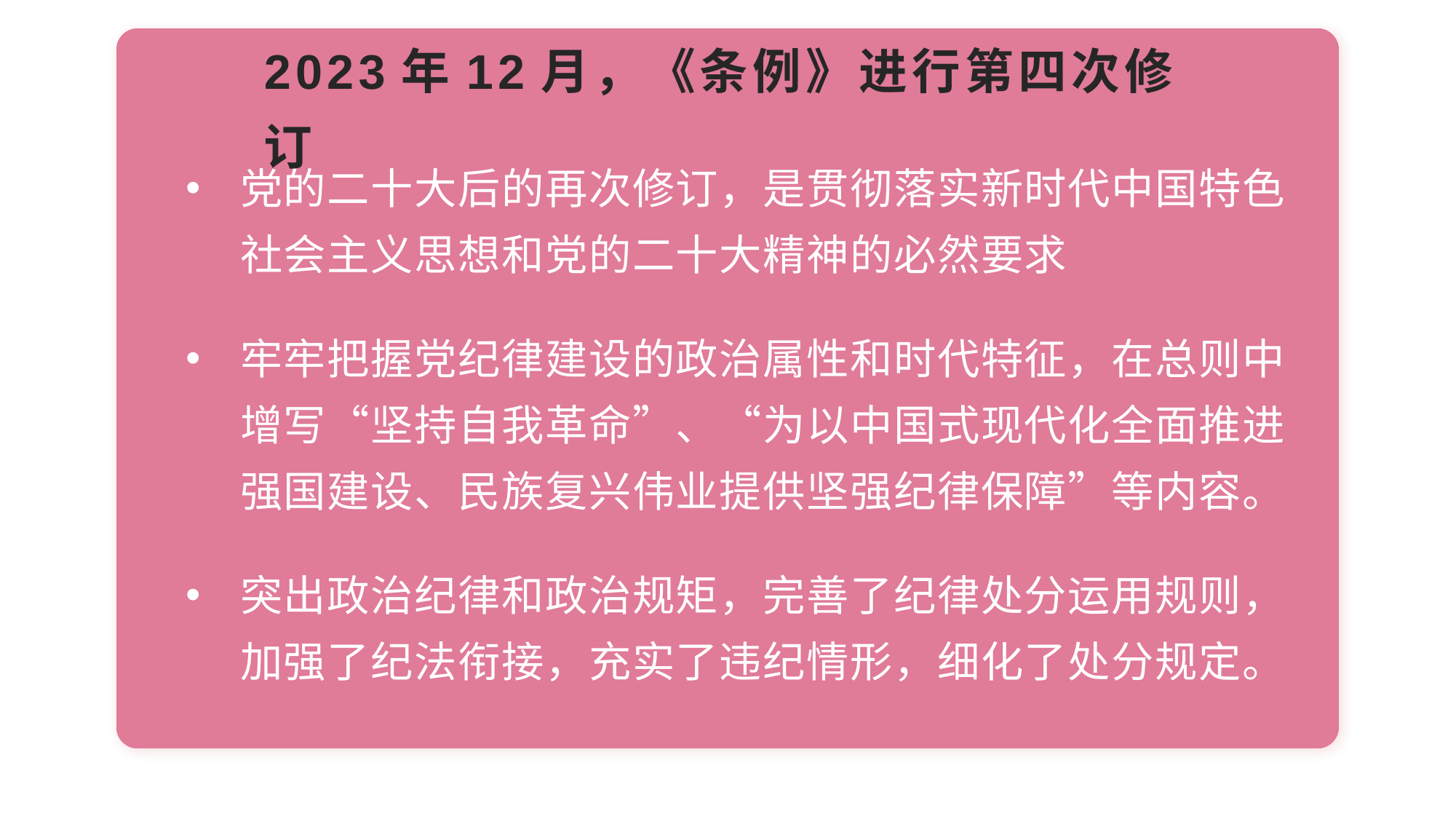

2023年12月，《条例》进行第四次修订
党的二十大后的再次修订，是贯彻落实新时代中国特色社会主义思想和党的二十大精神的必然要求

牢牢把握党纪律建设的政治属性和时代特征，在总则中增写“坚持自我革命”、“为以中国式现代化全面推进强国建设、民族复兴伟业提供坚强纪律保障”等内容。

突出政治纪律和政治规矩，完善了纪律处分运用规则，加强了纪法衔接，充实了违纪情形，细化了处分规定。